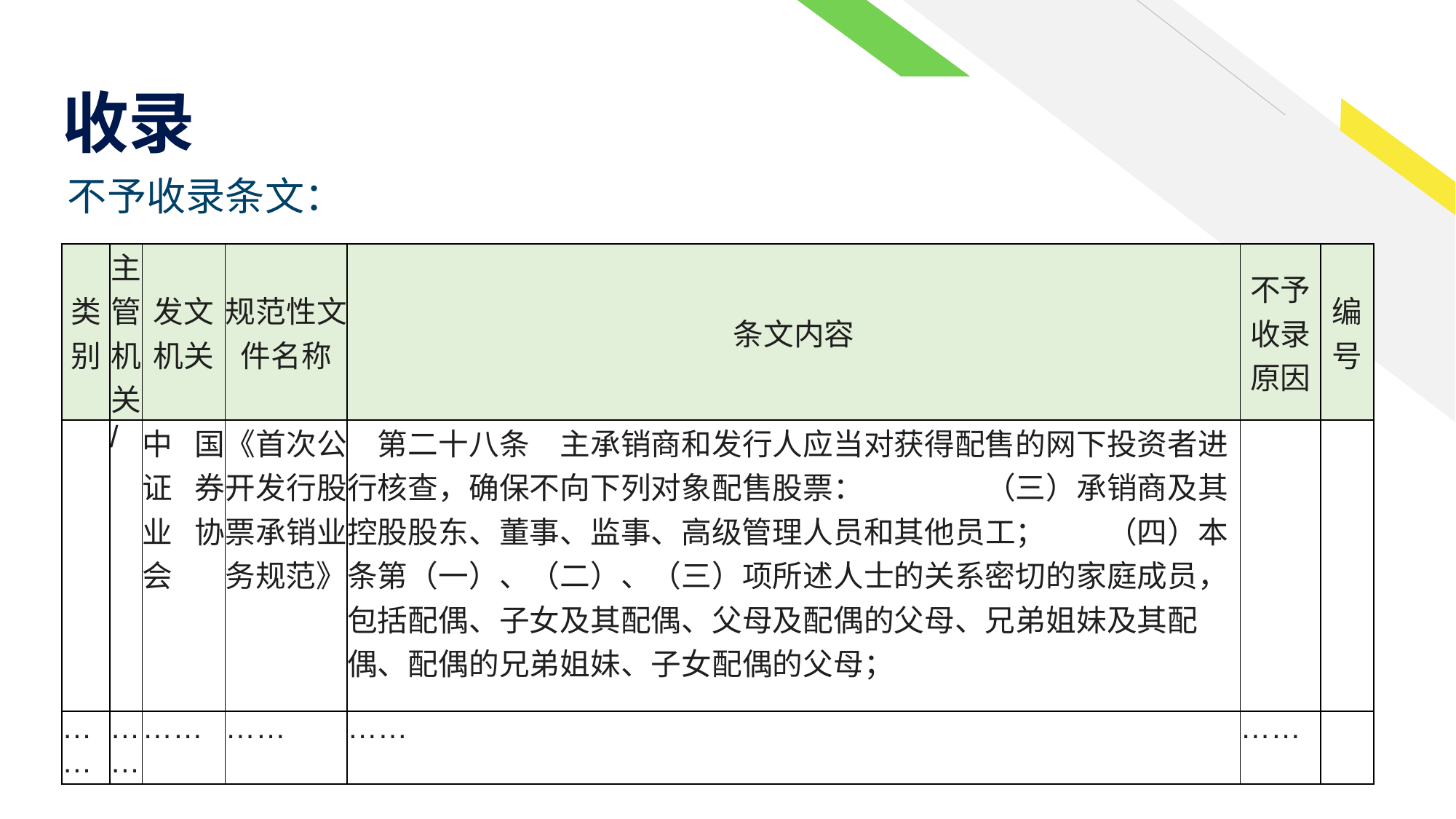

收录
不予收录条文：
| 类别 | 主管机关 | 发文机关 | 规范性文件名称 | 条文内容 | 不予收录原因 | 编号 |
| --- | --- | --- | --- | --- | --- | --- |
|  | / | 中国证券业协会 | 《首次公开发行股票承销业务规范》 | 第二十八条　主承销商和发行人应当对获得配售的网下投资者进行核查，确保不向下列对象配售股票： 　　 　　（三）承销商及其控股股东、董事、监事、高级管理人员和其他员工； 　　（四）本条第（一）、（二）、（三）项所述人士的关系密切的家庭成员，包括配偶、子女及其配偶、父母及配偶的父母、兄弟姐妹及其配偶、配偶的兄弟姐妹、子女配偶的父母； |  |  |
| …… | …… | …… | …… | …… | …… |  |